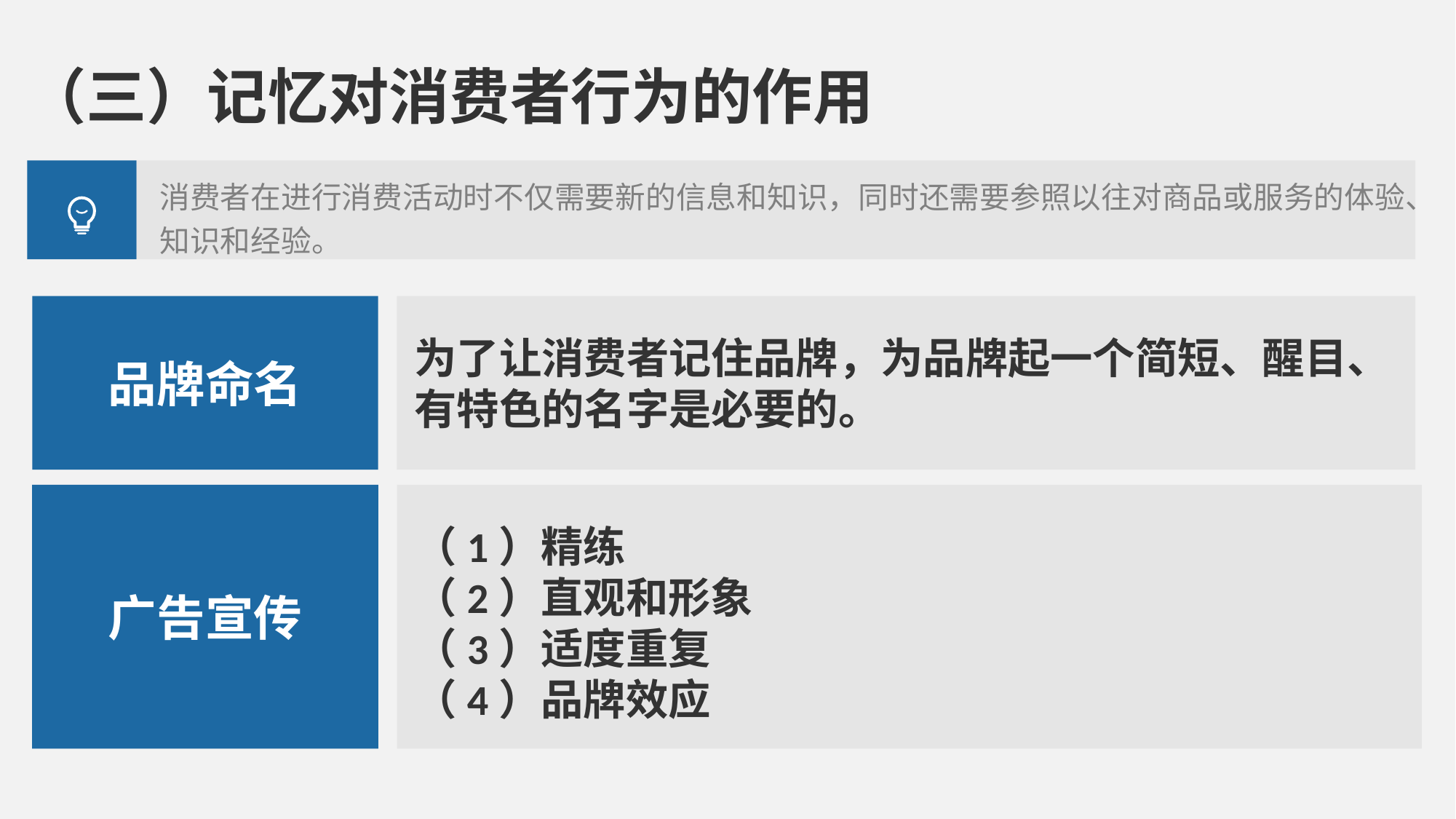

（三）记忆对消费者行为的作用

消费者在进行消费活动时不仅需要新的信息和知识，同时还需要参照以往对商品或服务的体验、知识和经验。

品牌命名

为了让消费者记住品牌，为品牌起一个简短、醒目、有特色的名字是必要的。
广告宣传

（1）精练
（2）直观和形象
（3）适度重复
（4）品牌效应